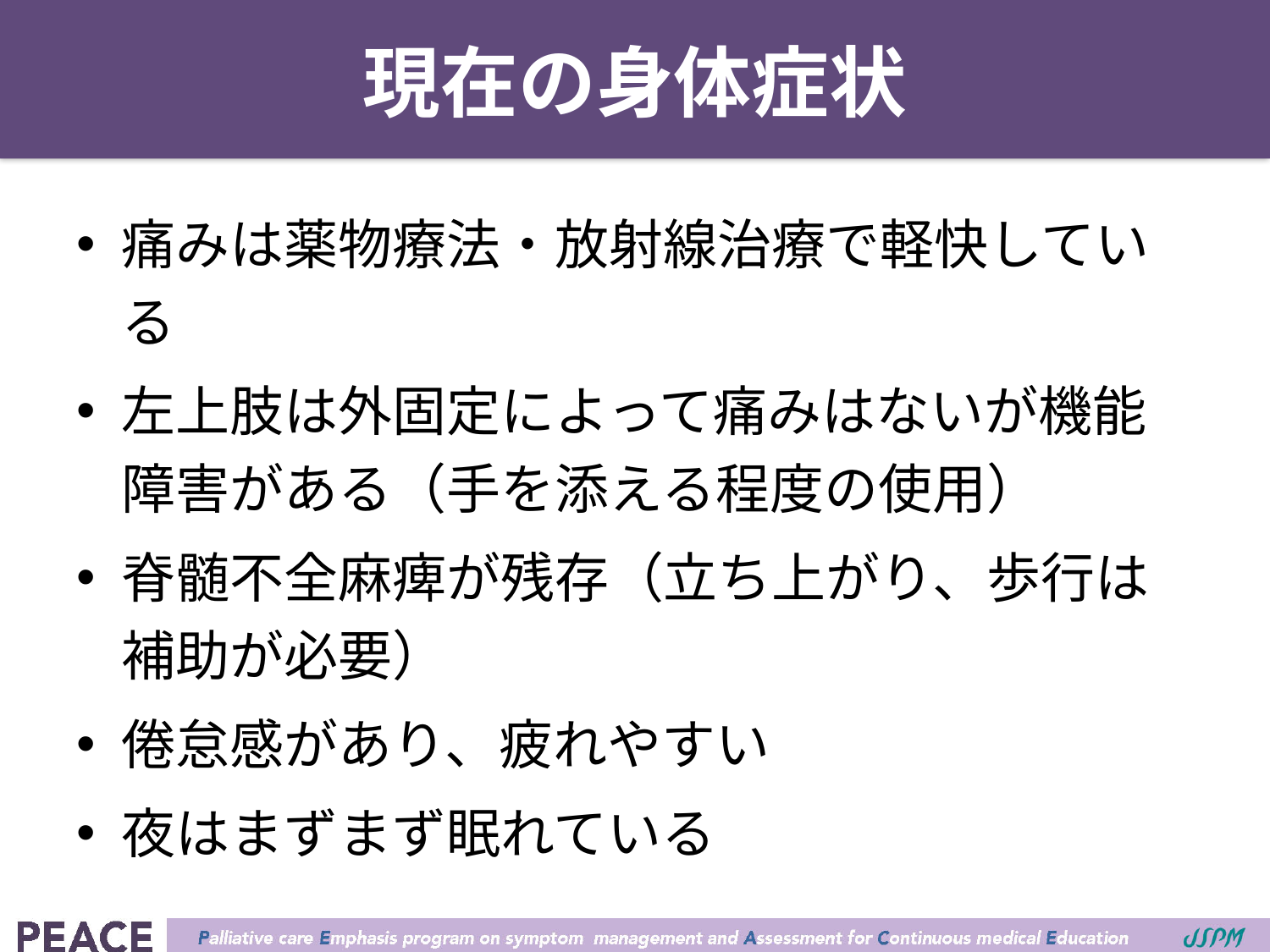

# 現在の身体症状
痛みは薬物療法・放射線治療で軽快している
左上肢は外固定によって痛みはないが機能障害がある（手を添える程度の使用）
脊髄不全麻痺が残存（立ち上がり、歩行は補助が必要）
倦怠感があり、疲れやすい
夜はまずまず眠れている